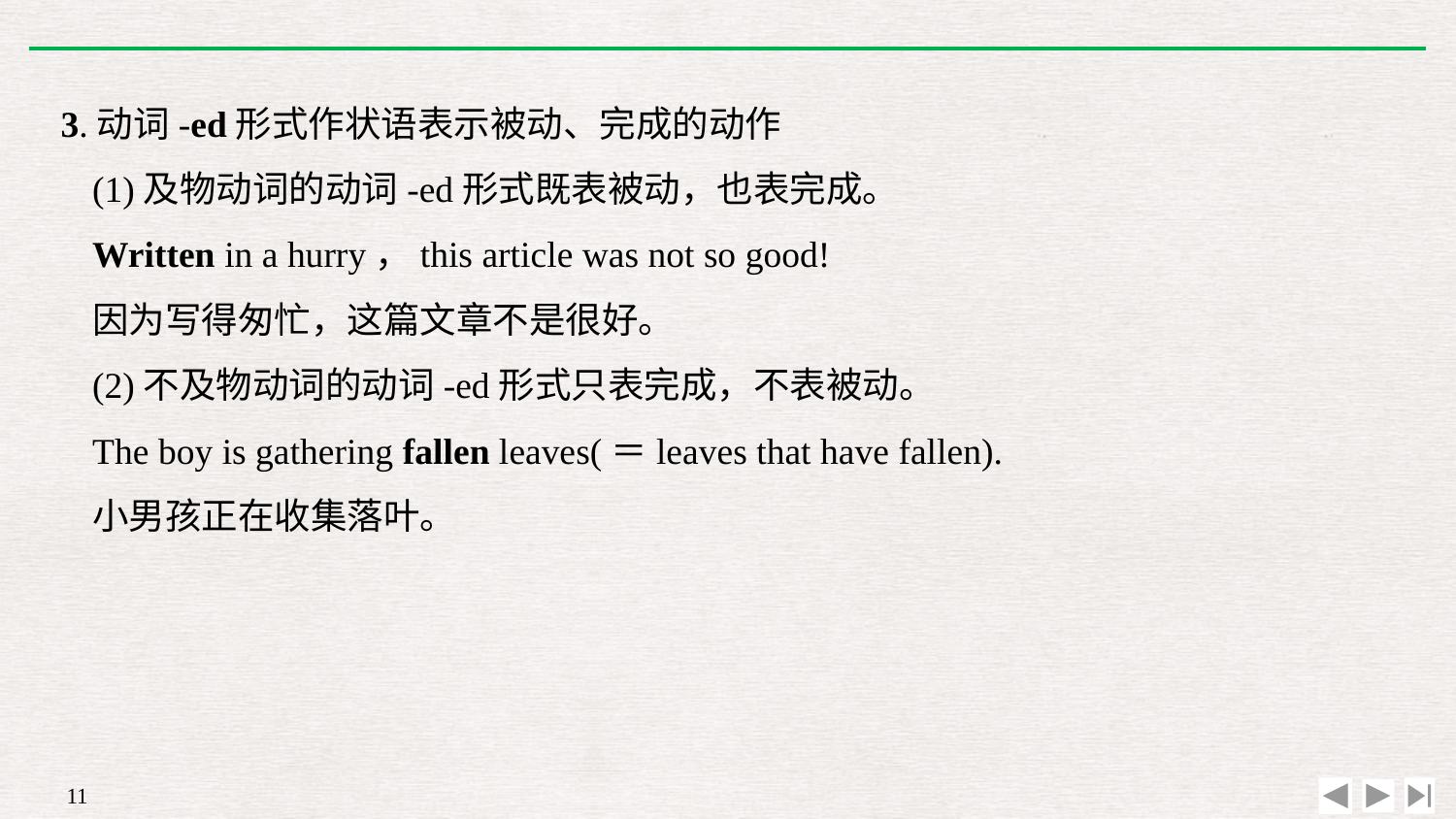

3.动词-ed形式作状语表示被动、完成的动作
(1)及物动词的动词-ed形式既表被动，也表完成。
Written in a hurry，this article was not so good!
因为写得匆忙，这篇文章不是很好。
(2)不及物动词的动词-ed形式只表完成，不表被动。
The boy is gathering fallen leaves(＝leaves that have fallen).
小男孩正在收集落叶。